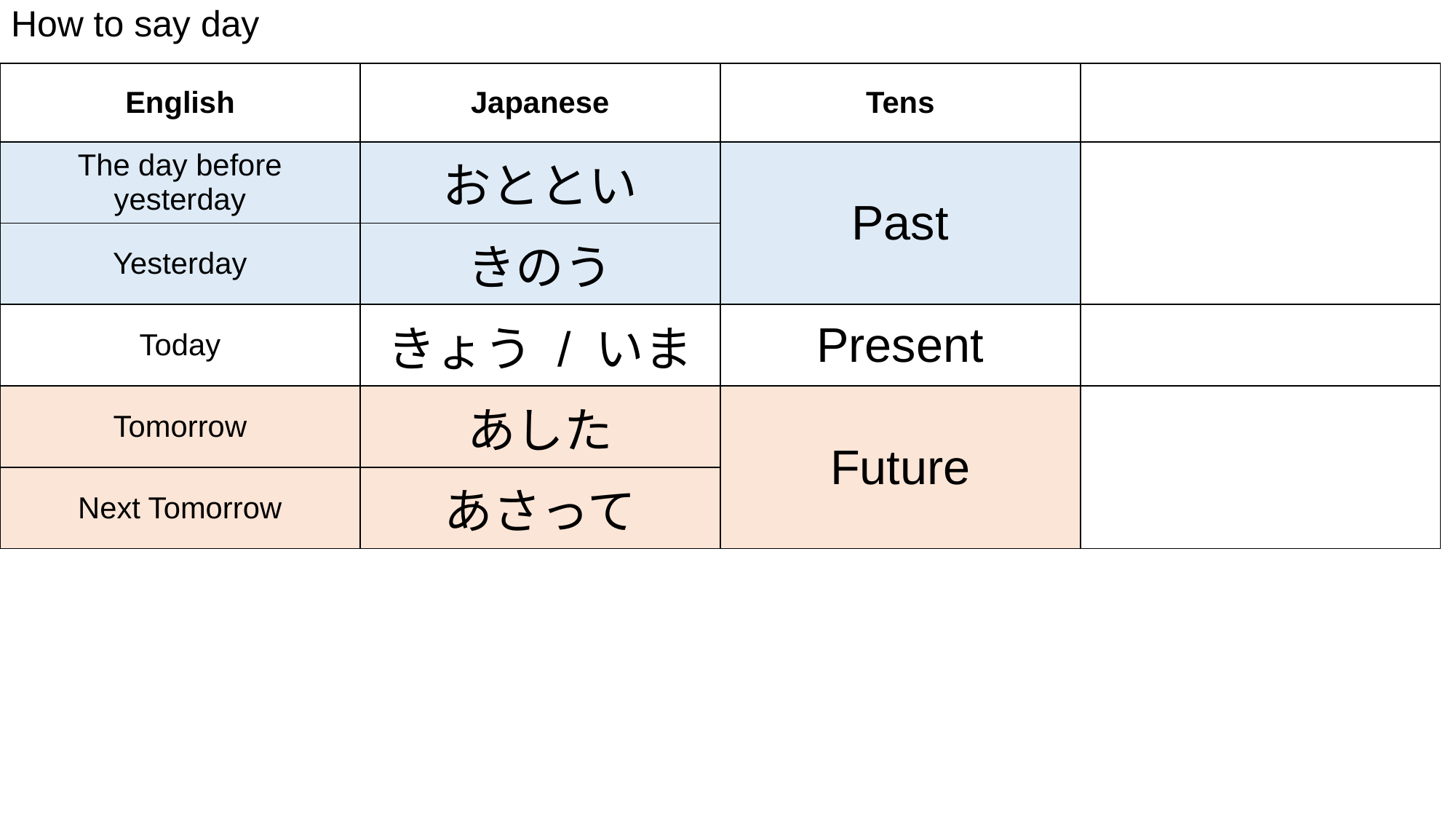

# How to say day
| English | Japanese | Tens |  |
| --- | --- | --- | --- |
| The day before yesterday | おととい | Past | ました |
| Yesterday | きのう |  |  |
| Today | きょう / いま | Present | ます |
| Tomorrow | あした | Future | ます |
| Next Tomorrow | あさって |  |  |